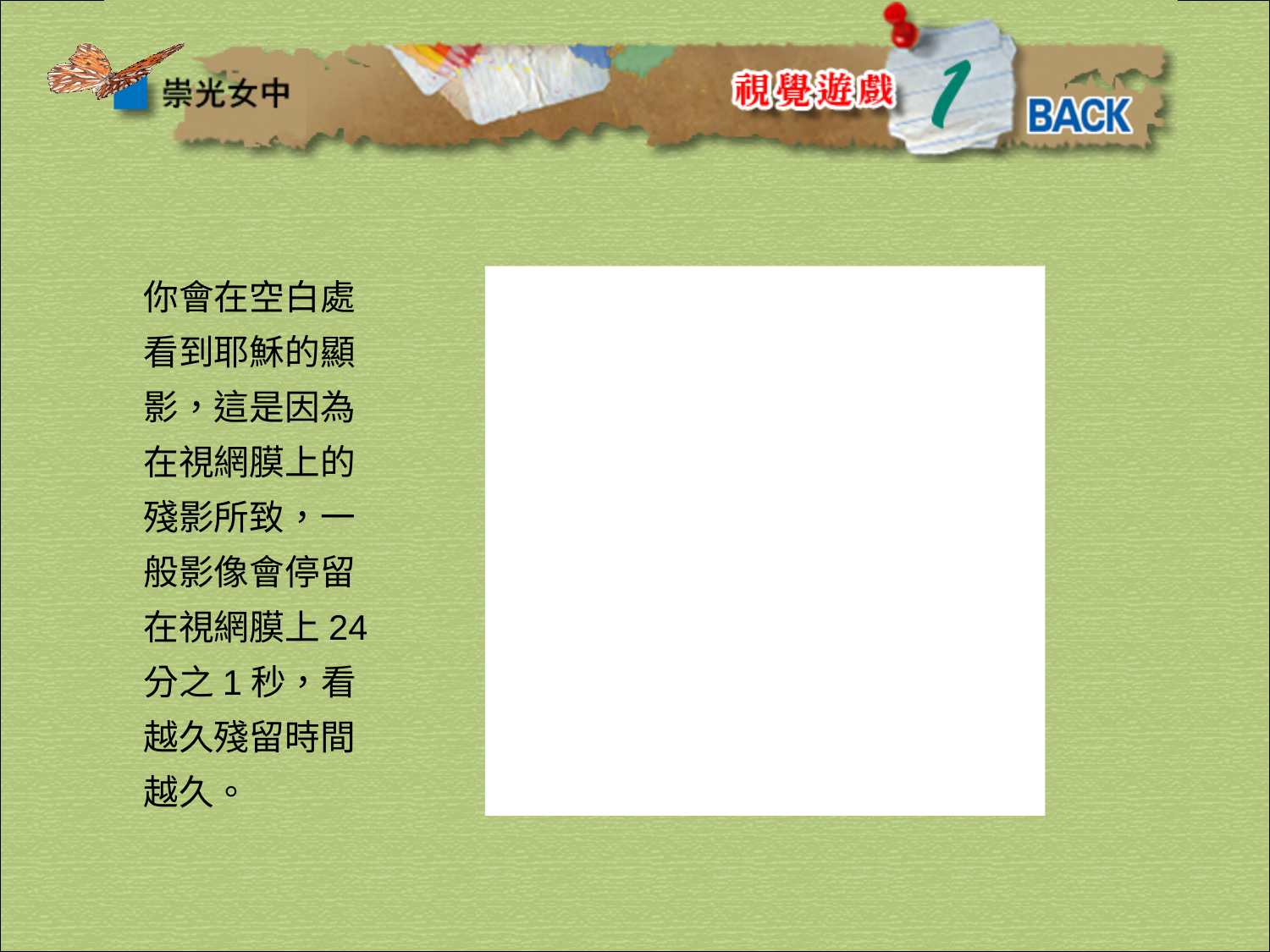

你會在空白處看到耶穌的顯影，這是因為在視網膜上的殘影所致，一般影像會停留在視網膜上24分之1秒，看越久殘留時間越久。